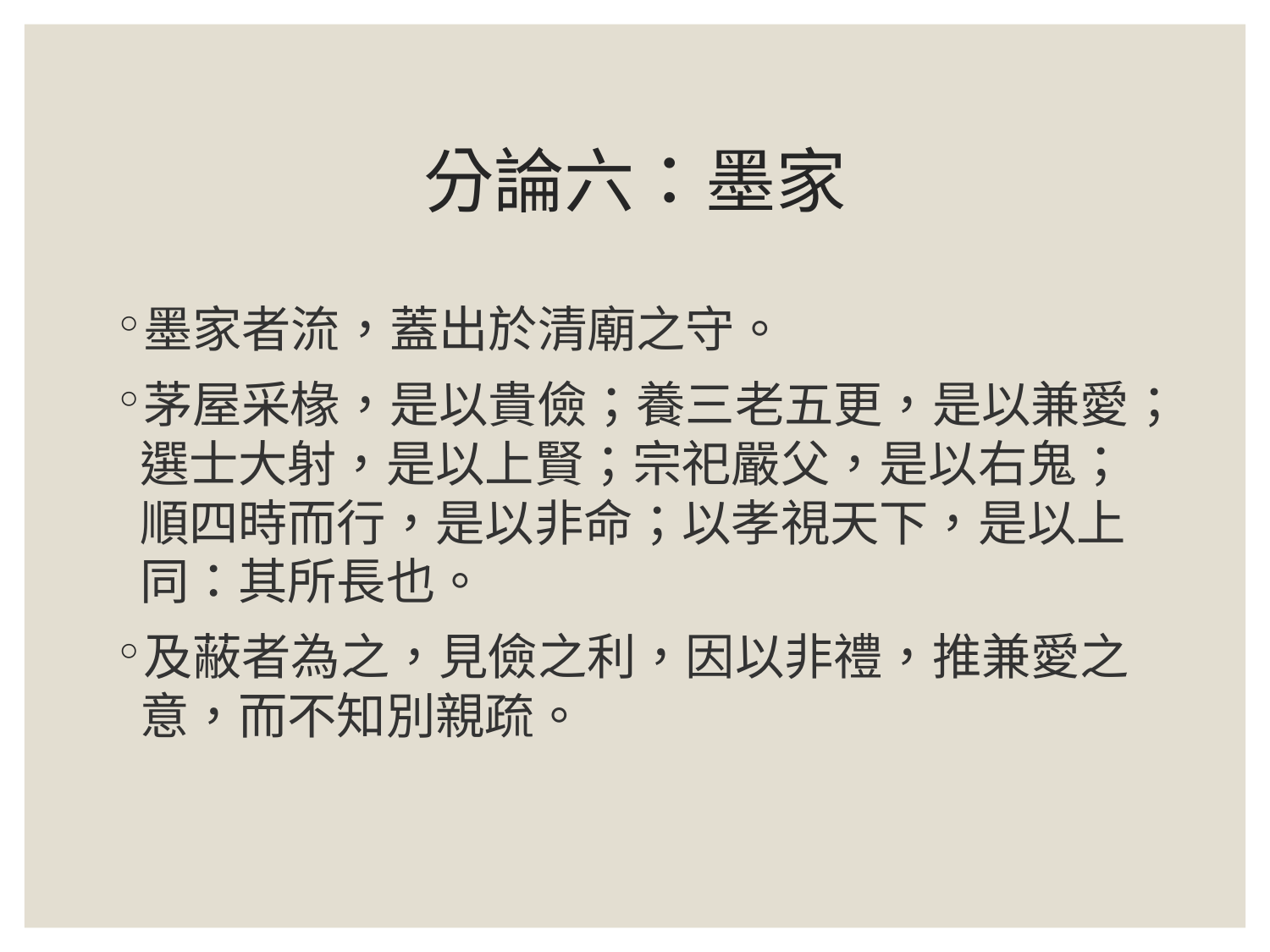

# 分論六：墨家
墨家者流，蓋出於清廟之守。
茅屋采椽，是以貴儉；養三老五更，是以兼愛；選士大射，是以上賢；宗祀嚴父，是以右鬼；順四時而行，是以非命；以孝視天下，是以上同：其所長也。
及蔽者為之，見儉之利，因以非禮，推兼愛之意，而不知別親疏。